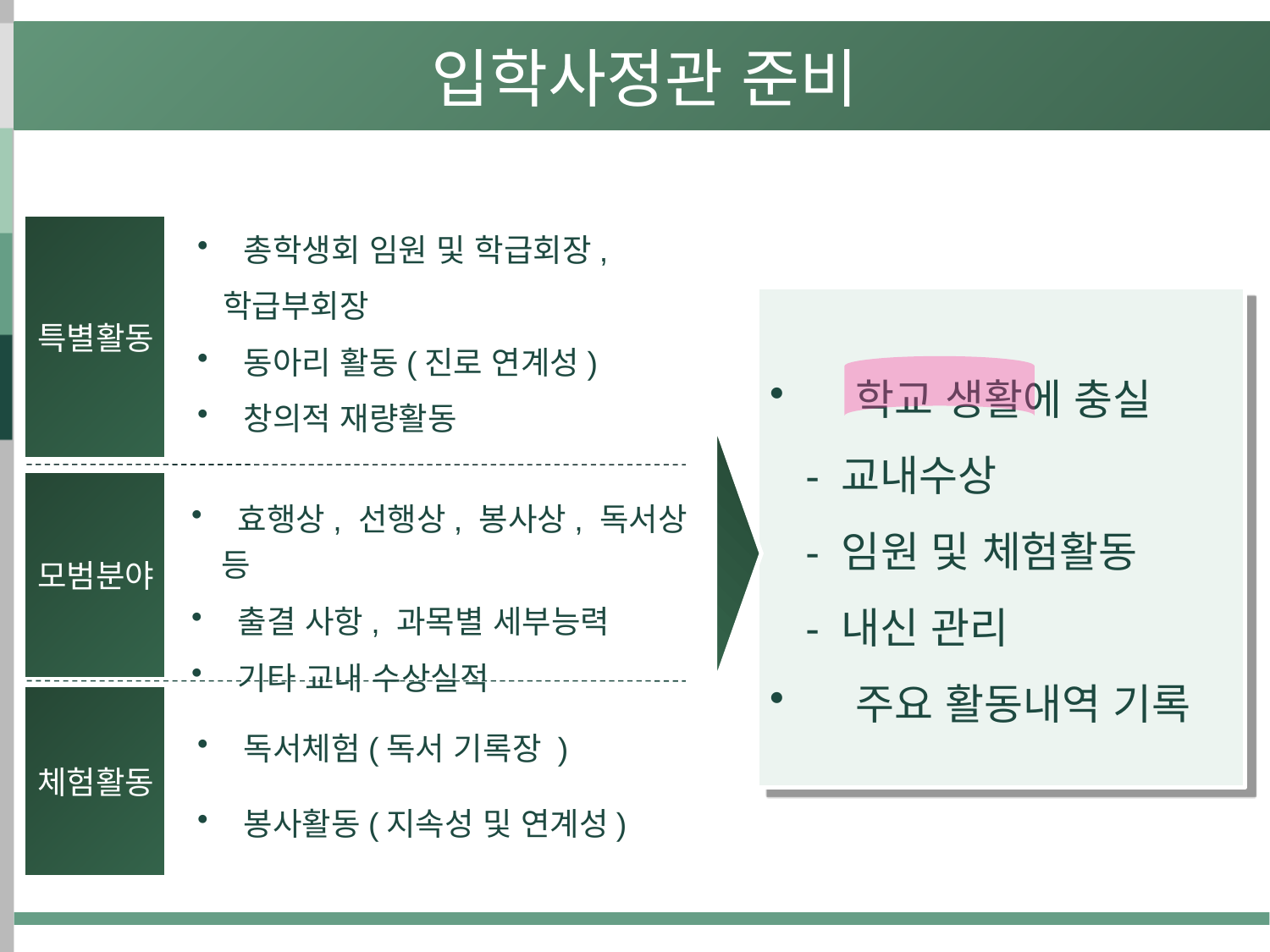

입학사정관 준비
특별활동
 총학생회 임원 및 학급회장,
  학급부회장
 동아리 활동(진로 연계성)
 창의적 재량활동

 학교 생활에 충실
   - 교내수상
   - 임원 및 체험활동
   - 내신 관리
 주요 활동내역 기록

모범분야
 효행상, 선행상, 봉사상, 독서상 등
 출결 사항, 과목별 세부능력
 기타 교내 수상실적

체험활동
 독서체험(독서 기록장 )
 봉사활동(지속성 및 연계성)